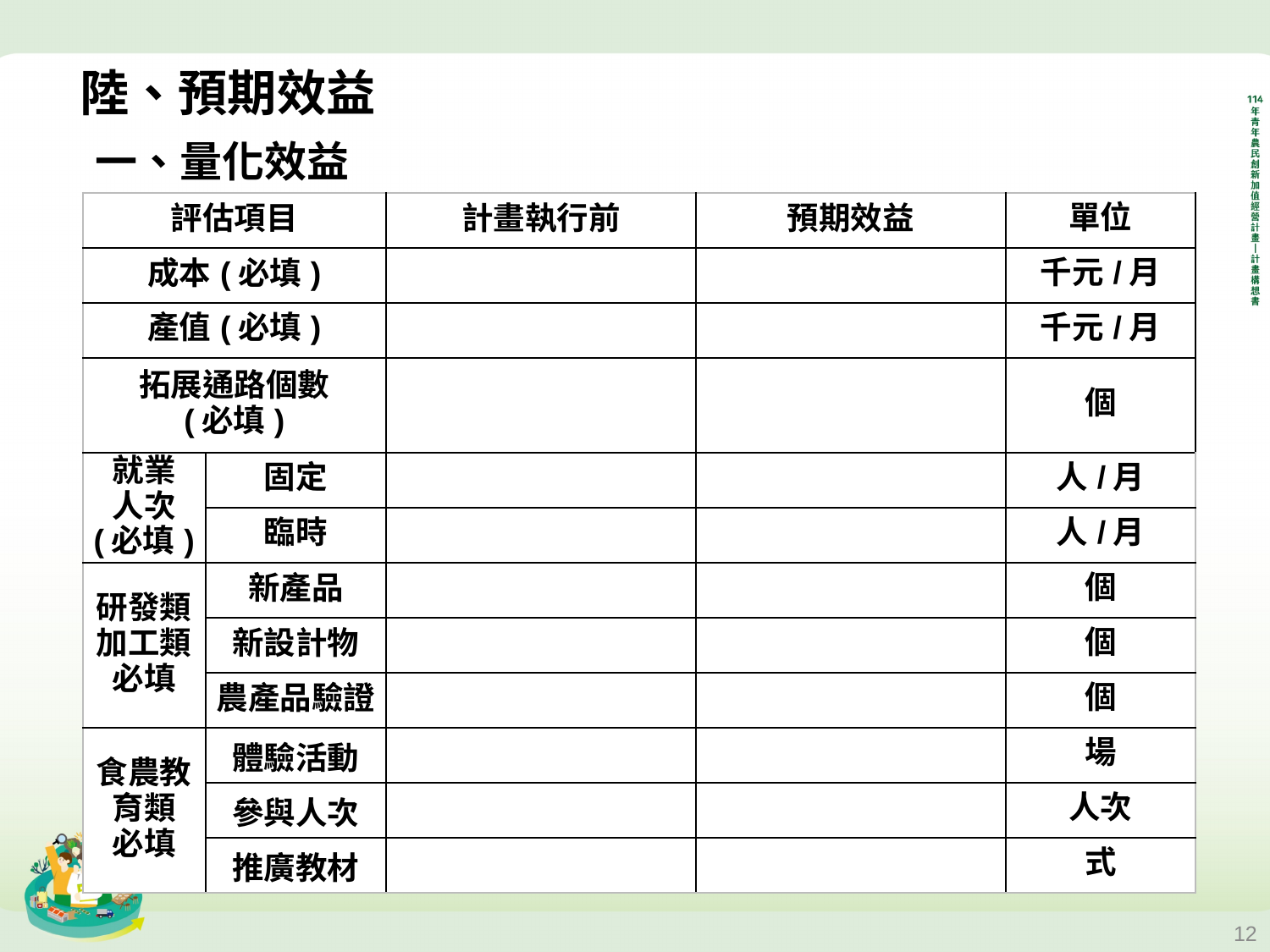

陸、預期效益
一、量化效益
| 評估項目 |  | 計畫執行前 | 預期效益 | 單位 |
| --- | --- | --- | --- | --- |
| 成本(必填) |  |  |  | 千元/月 |
| 產值(必填) |  |  |  | 千元/月 |
| 拓展通路個數 (必填) |  |  |  | 個 |
| 就業 人次 (必填) | 固定 |  |  | 人/月 |
|  | 臨時 |  |  | 人/月 |
| 研發類 加工類 必填 | 新產品 |  |  | 個 |
|  | 新設計物 |  |  | 個 |
|  | 農產品驗證 |  |  | 個 |
| 食農教育類 必填 | 體驗活動 |  |  | 場 |
|  | 參與人次 |  |  | 人次 |
|  | 推廣教材 |  |  | 式 |
12